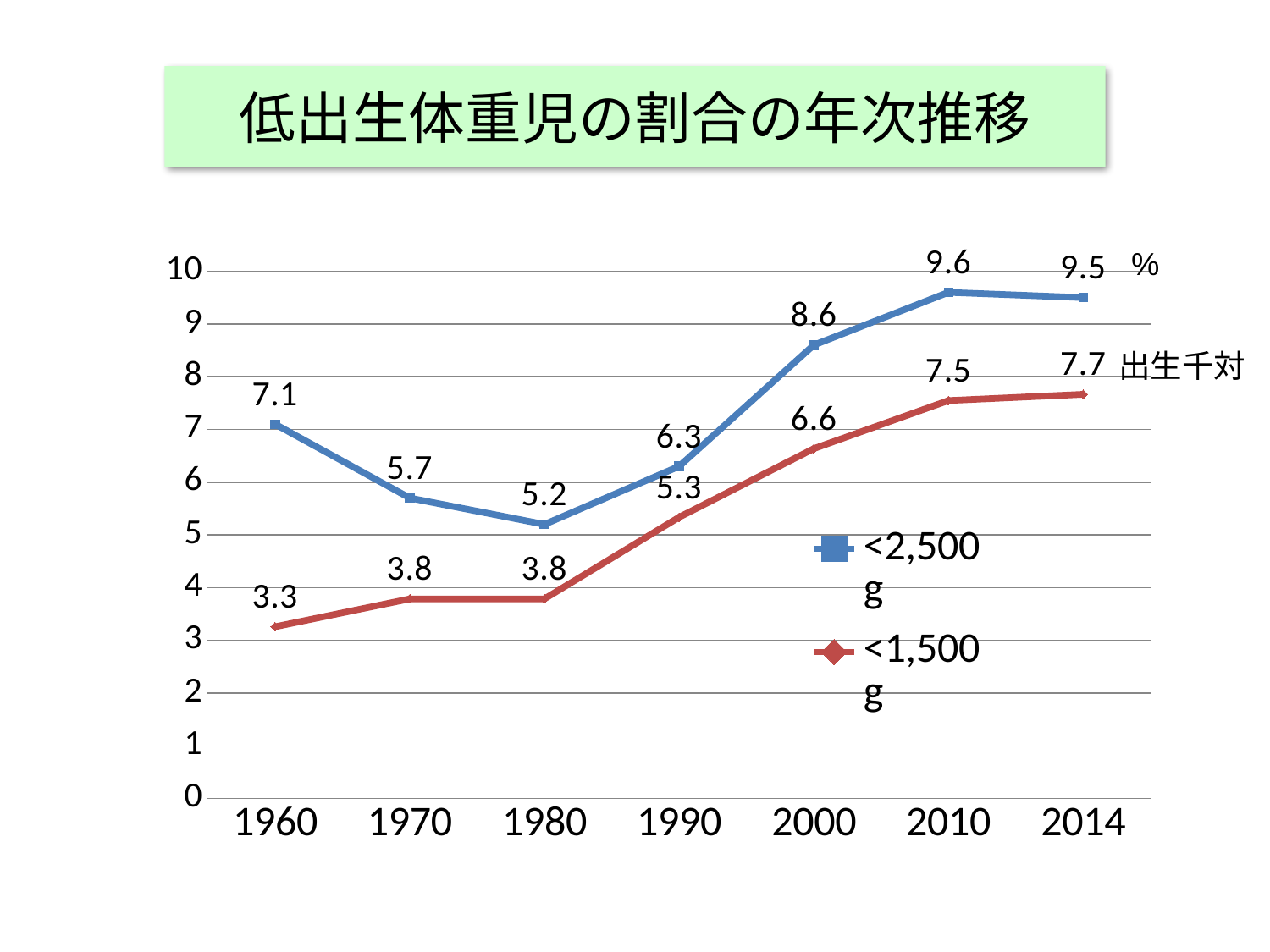

# 低出生体重児の割合の年次推移

### Chart

| Category | <2,500g | <1,500g |
|---|---|---|
| 1960 | 7.1 | 3.25832279499714 |
| 1970 | 5.7 | 3.786502081697246 |
| 1980 | 5.2 | 3.787203791769744 |
| 1990 | 6.3 | 5.335690926132853 |
| 2000 | 8.6 | 6.635605314195907 |
| 2010 | 9.6 | 7.547810892146384 |
| 2014 | 9.5 | 7.665870484355864 |
%
出生千対